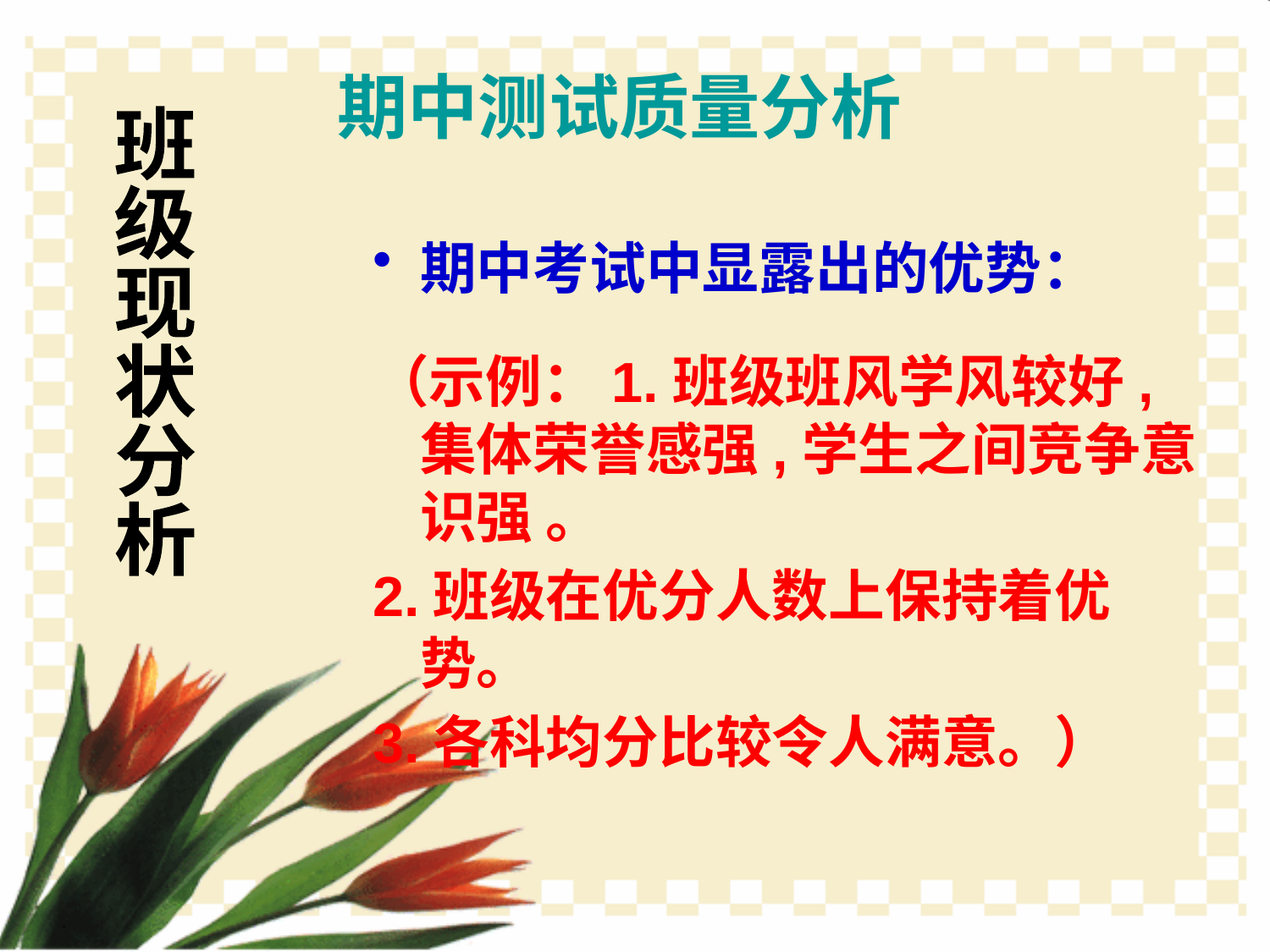

期中测试质量分析
班
级
现
状
分
析
期中考试中显露出的优势：

（示例：1.班级班风学风较好,集体荣誉感强,学生之间竞争意识强 。
2.班级在优分人数上保持着优势。
3.各科均分比较令人满意。）